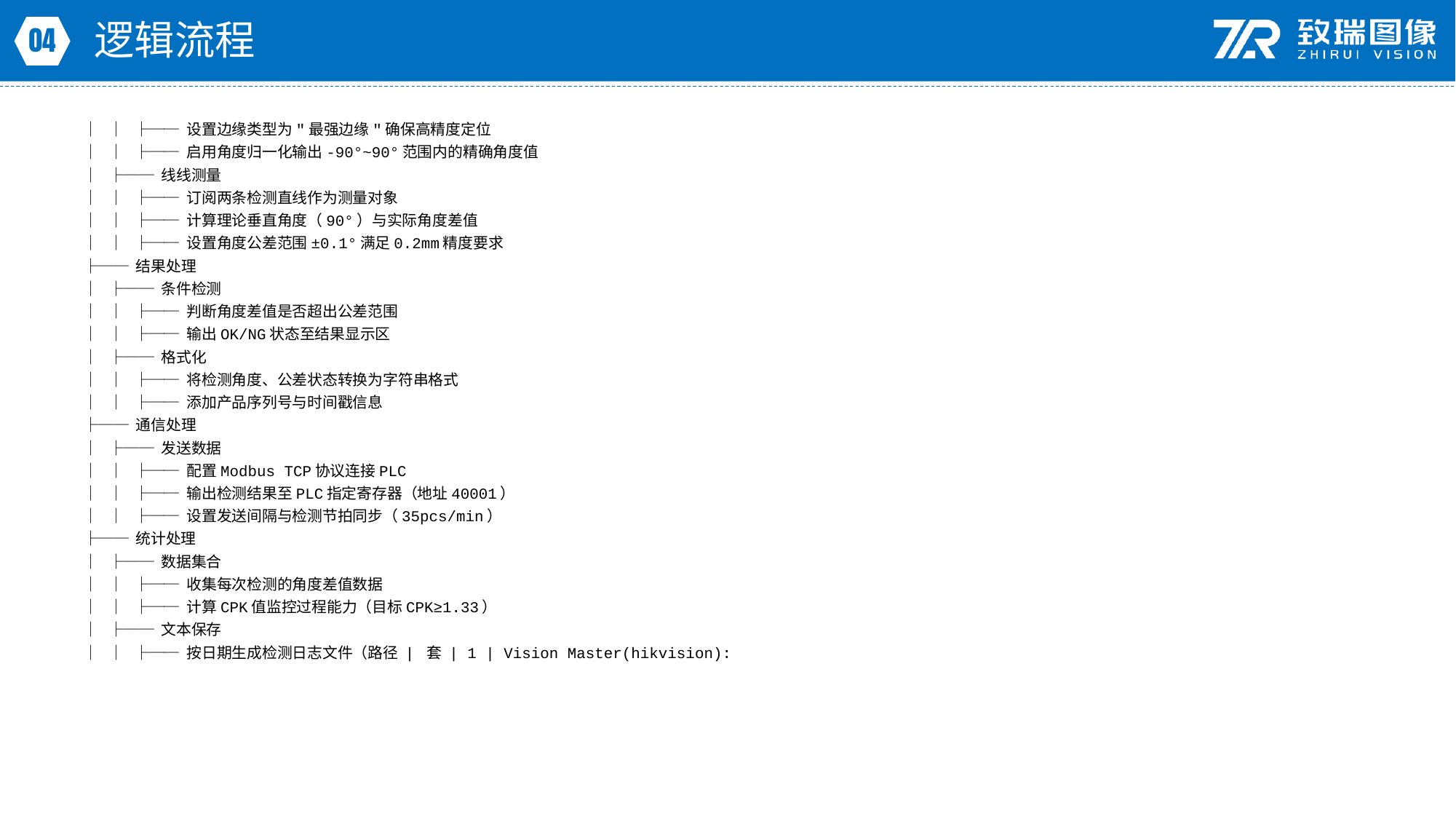

逻辑流程
04

│   │   ├── 设置边缘类型为"最强边缘"确保高精度定位
│   │   ├── 启用角度归一化输出-90°~90°范围内的精确角度值
│   ├── 线线测量
│   │   ├── 订阅两条检测直线作为测量对象
│   │   ├── 计算理论垂直角度（90°）与实际角度差值
│   │   ├── 设置角度公差范围±0.1°满足0.2mm精度要求
├── 结果处理
│   ├── 条件检测
│   │   ├── 判断角度差值是否超出公差范围
│   │   ├── 输出OK/NG状态至结果显示区
│   ├── 格式化
│   │   ├── 将检测角度、公差状态转换为字符串格式
│   │   ├── 添加产品序列号与时间戳信息
├── 通信处理
│   ├── 发送数据
│   │   ├── 配置Modbus TCP协议连接PLC
│   │   ├── 输出检测结果至PLC指定寄存器（地址40001）
│   │   ├── 设置发送间隔与检测节拍同步（35pcs/min）
├── 统计处理
│   ├── 数据集合
│   │   ├── 收集每次检测的角度差值数据
│   │   ├── 计算CPK值监控过程能力（目标CPK≥1.33）
│   ├── 文本保存
│   │   ├── 按日期生成检测日志文件（路径 | 套 | 1 | Vision Master(hikvision):